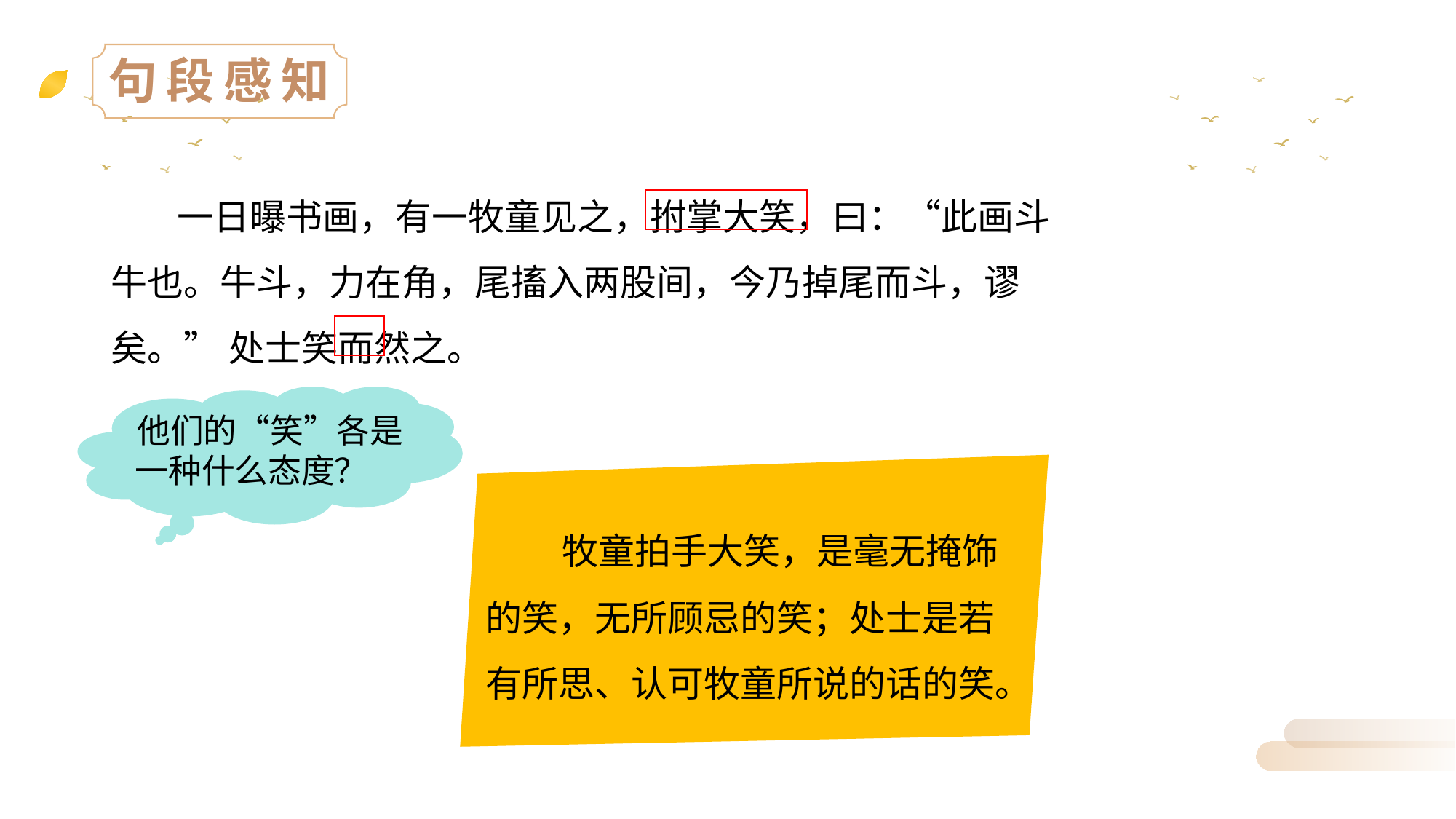

句段感知
       一日曝书画，有一牧童见之，拊掌大笑，曰：“此画斗牛也。牛斗，力在角，尾搐入两股间，今乃掉尾而斗，谬矣。” 处士笑而然之。

    他们的“笑”各是一种什么态度？

       牧童拍手大笑，是毫无掩饰的笑，无所顾忌的笑；处士是若有所思、认可牧童所说的话的笑。